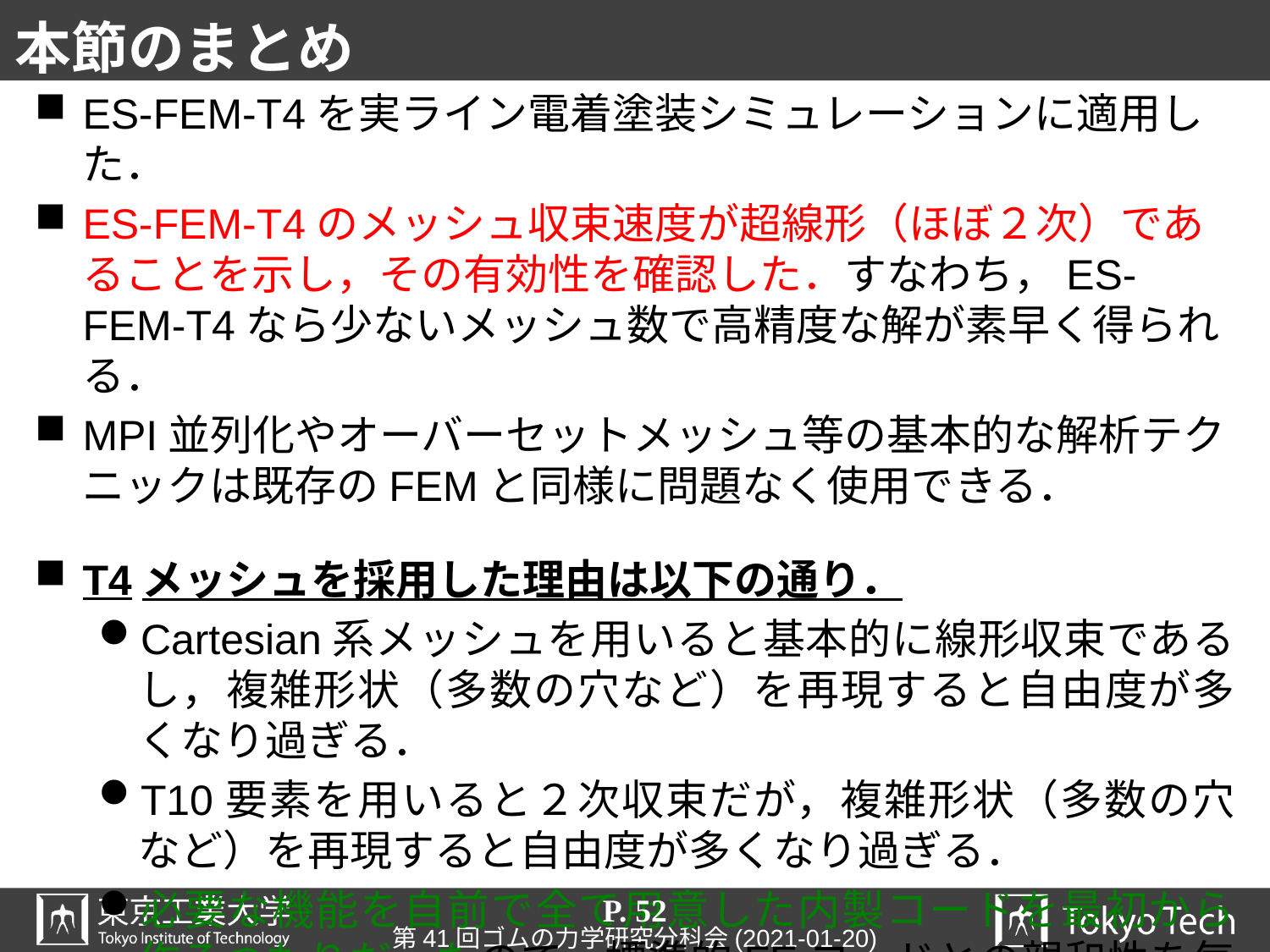

# 本節のまとめ
ES-FEM-T4を実ライン電着塗装シミュレーションに適用した．
ES-FEM-T4のメッシュ収束速度が超線形（ほぼ２次）であることを示し，その有効性を確認した．すなわち，ES-FEM-T4なら少ないメッシュ数で高精度な解が素早く得られる．
MPI並列化やオーバーセットメッシュ等の基本的な解析テクニックは既存のFEMと同様に問題なく使用できる．

T4メッシュを採用した理由は以下の通り．
Cartesian系メッシュを用いると基本的に線形収束であるし，複雑形状（多数の穴など）を再現すると自由度が多くなり過ぎる．
T10要素を用いると２次収束だが，複雑形状（多数の穴など）を再現すると自由度が多くなり過ぎる．
必要な機能を自前で全て用意した内製コードを最初から作るつもりだったので，標準的FEコードとの親和性を気にする必要がなく，ES-FEM-T4で構わない．

P. 52